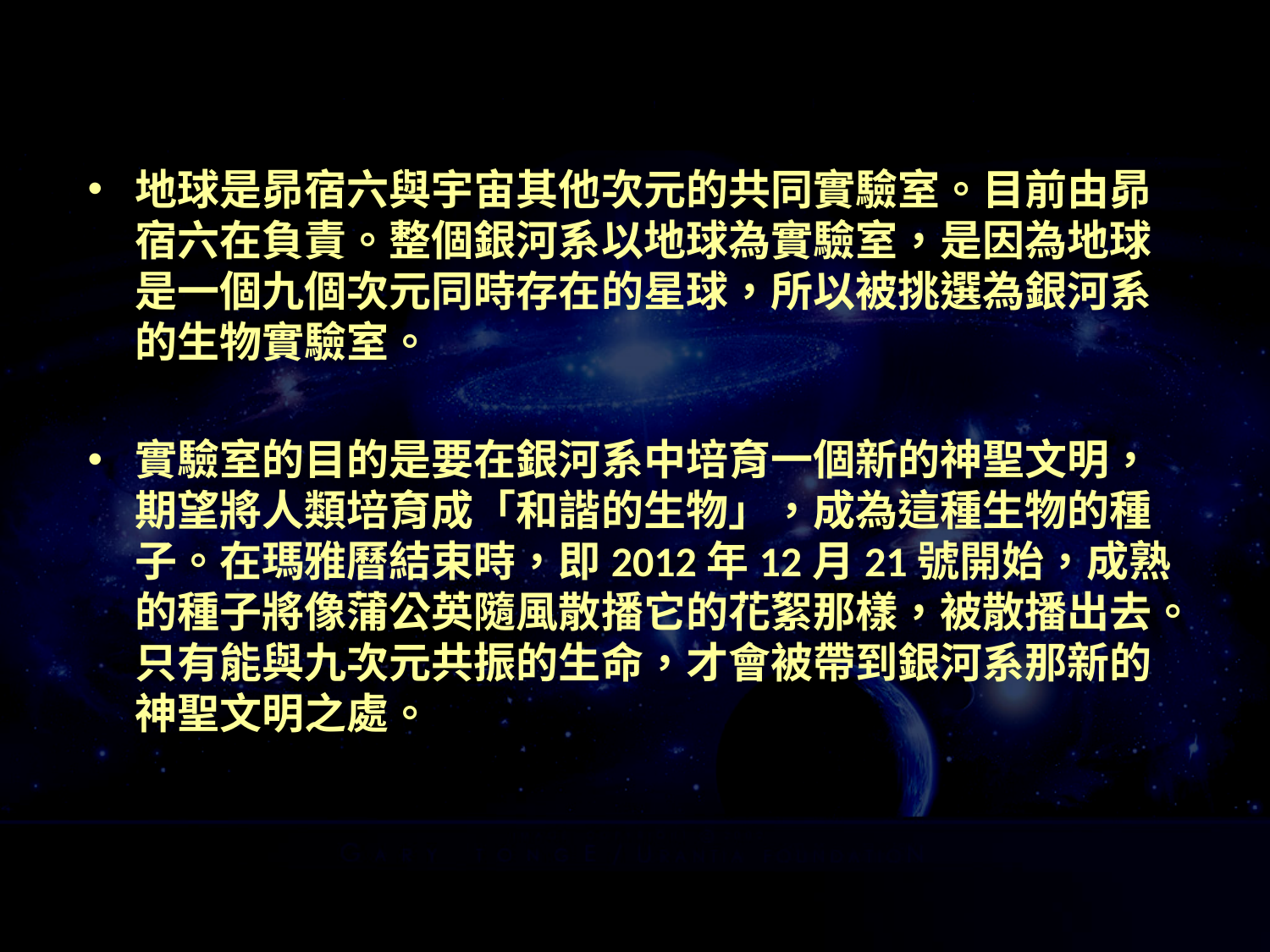

地球是昴宿六與宇宙其他次元的共同實驗室。目前由昴宿六在負責。整個銀河系以地球為實驗室，是因為地球是一個九個次元同時存在的星球，所以被挑選為銀河系的生物實驗室。

實驗室的目的是要在銀河系中培育一個新的神聖文明，期望將人類培育成「和諧的生物」，成為這種生物的種子。在瑪雅曆結束時，即2012年12月21號開始，成熟的種子將像蒲公英隨風散播它的花絮那樣，被散播出去。只有能與九次元共振的生命，才會被帶到銀河系那新的神聖文明之處。